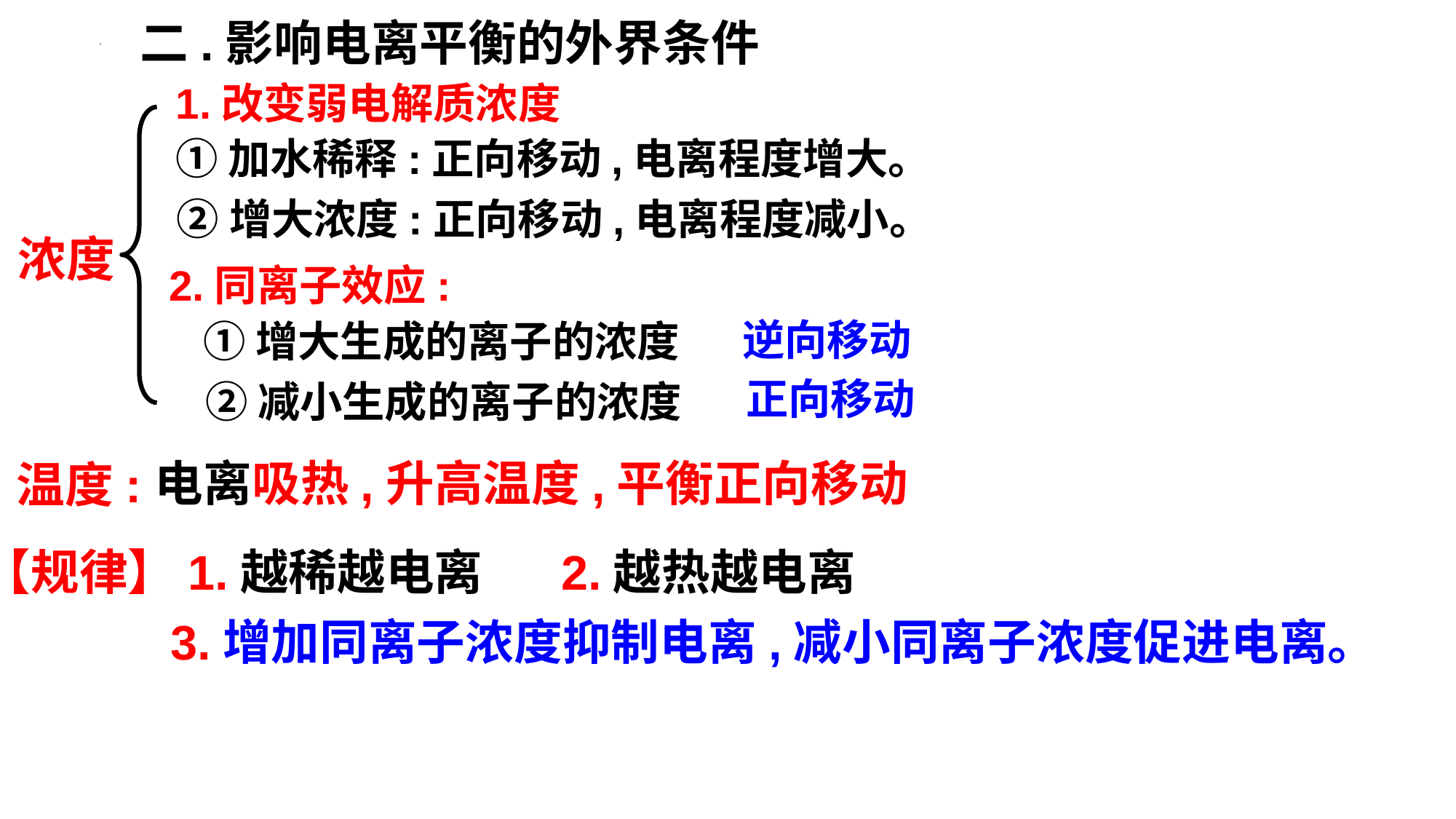

二.影响电离平衡的外界条件
1.改变弱电解质浓度

浓度
①加水稀释:正向移动,电离程度增大。
②增大浓度:正向移动,电离程度减小。
2.同离子效应:
逆向移动
①增大生成的离子的浓度
正向移动
②减小生成的离子的浓度
电离吸热,升高温度,平衡正向移动
温度:
【规律】1.越稀越电离      2.越热越电离
              3.增加同离子浓度抑制电离,减小同离子浓度促进电离。